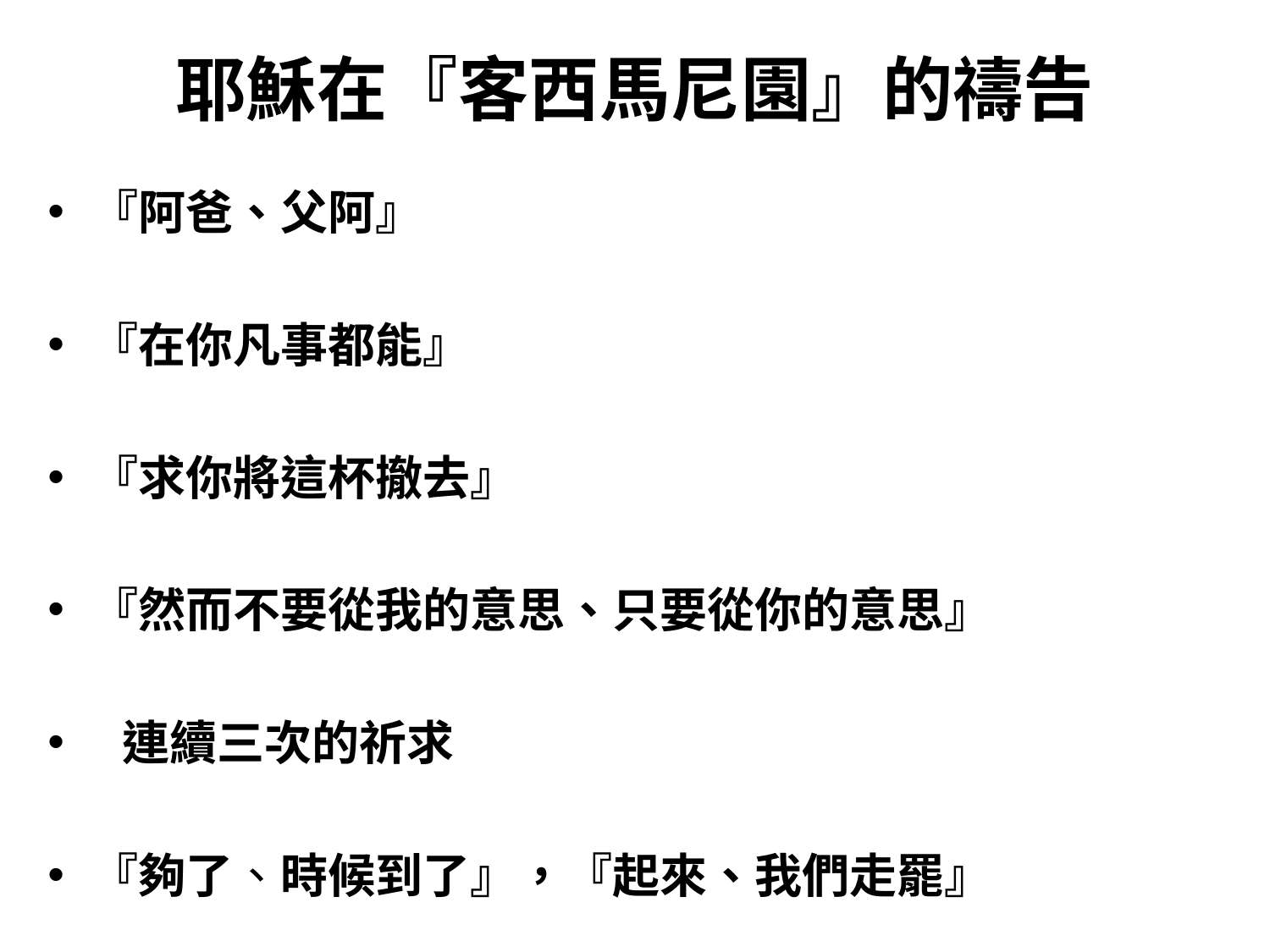

# 耶穌在『客西馬尼園』的禱告
『阿爸、父阿』

『在你凡事都能』

『求你將這杯撤去』

『然而不要從我的意思、只要從你的意思』

  連續三次的祈求

『夠了、時候到了』，『起來、我們走罷』